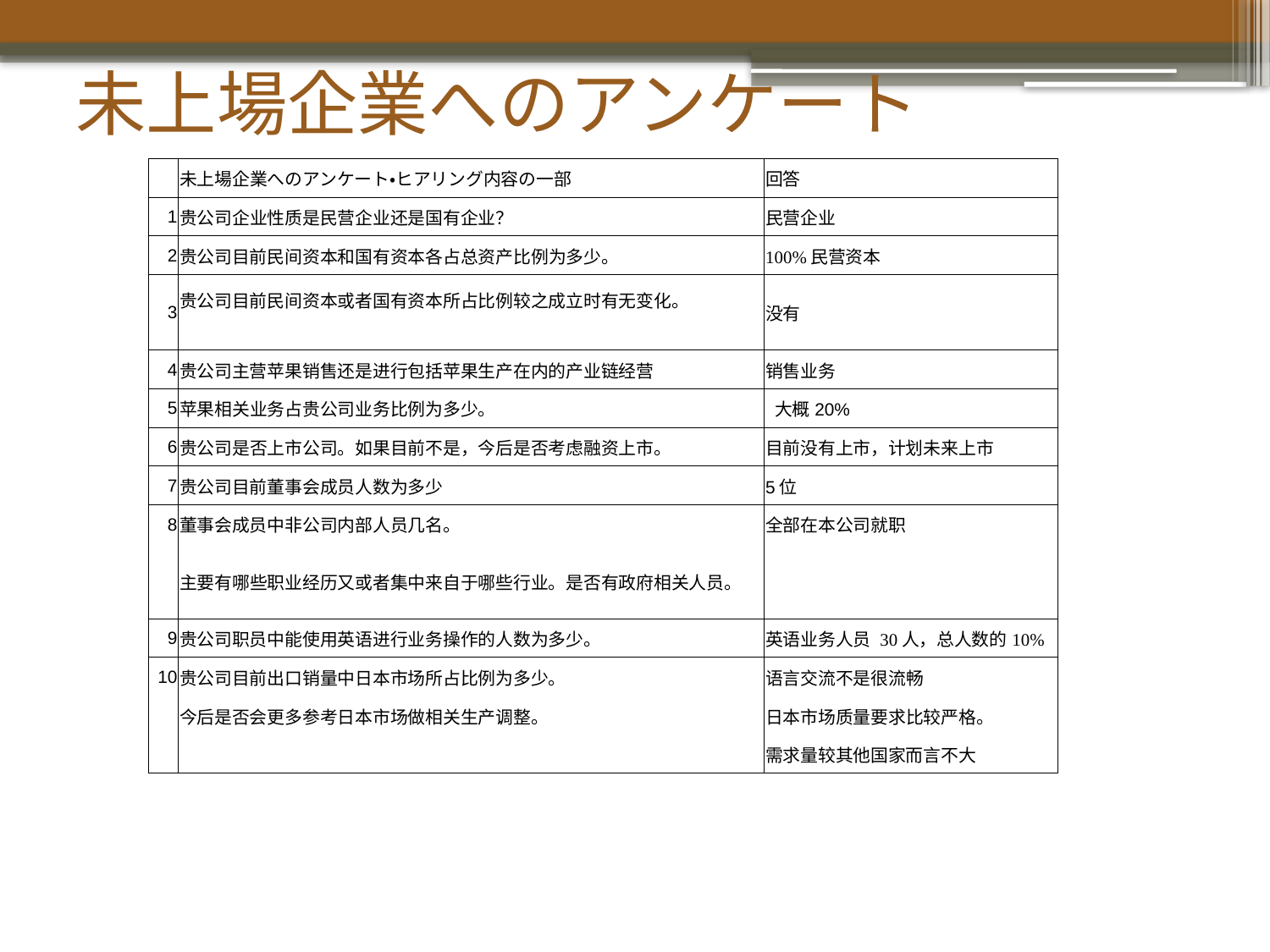

# 未上場企業へのアンケート
|  | 未上場企業へのアンケート・ヒアリング内容の一部 | 回答 |
| --- | --- | --- |
| 1 | 贵公司企业性质是民营企业还是国有企业？ | 民营企业 |
| 2 | 贵公司目前民间资本和国有资本各占总资产比例为多少。 | 100%民营资本 |
| 3 | 贵公司目前民间资本或者国有资本所占比例较之成立时有无变化。 | 没有 |
| 4 | 贵公司主营苹果销售还是进行包括苹果生产在内的产业链经营 | 销售业务 |
| 5 | 苹果相关业务占贵公司业务比例为多少。 | 大概20% |
| 6 | 贵公司是否上市公司。如果目前不是，今后是否考虑融资上市。 | 目前没有上市，计划未来上市 |
| 7 | 贵公司目前董事会成员人数为多少 | 5位 |
| 8 | 董事会成员中非公司内部人员几名。 | 全部在本公司就职 |
|  | 主要有哪些职业经历又或者集中来自于哪些行业。是否有政府相关人员。 |  |
| 9 | 贵公司职员中能使用英语进行业务操作的人数为多少。 | 英语业务人员 30人，总人数的10% |
| 10 | 贵公司目前出口销量中日本市场所占比例为多少。 | 语言交流不是很流畅 |
|  | 今后是否会更多参考日本市场做相关生产调整。 | 日本市场质量要求比较严格。 |
|  |  | 需求量较其他国家而言不大 |